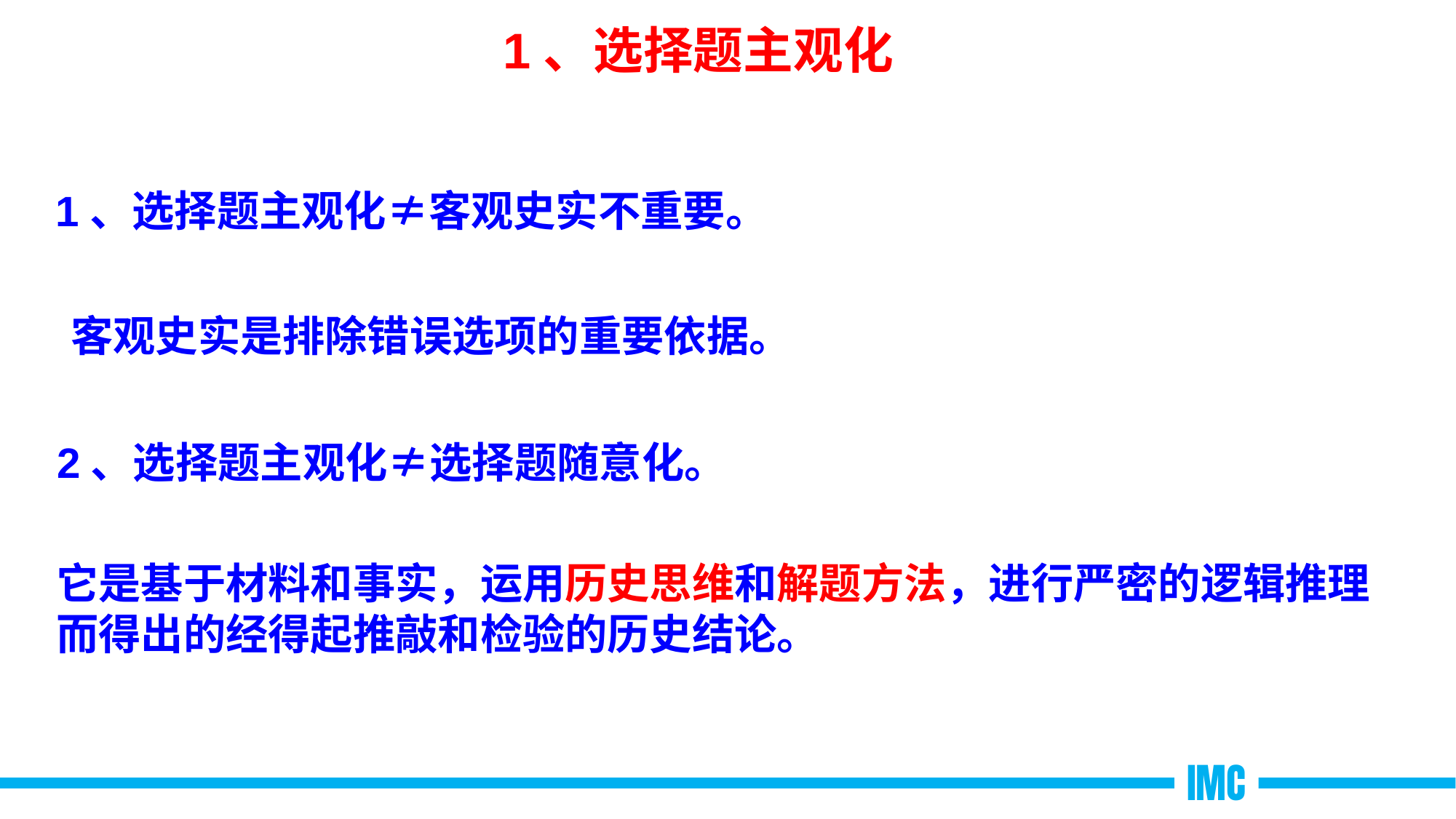

1、选择题主观化
1、选择题主观化≠客观史实不重要。
客观史实是排除错误选项的重要依据。
2、选择题主观化≠选择题随意化。
它是基于材料和事实，运用历史思维和解题方法，进行严密的逻辑推理而得出的经得起推敲和检验的历史结论。